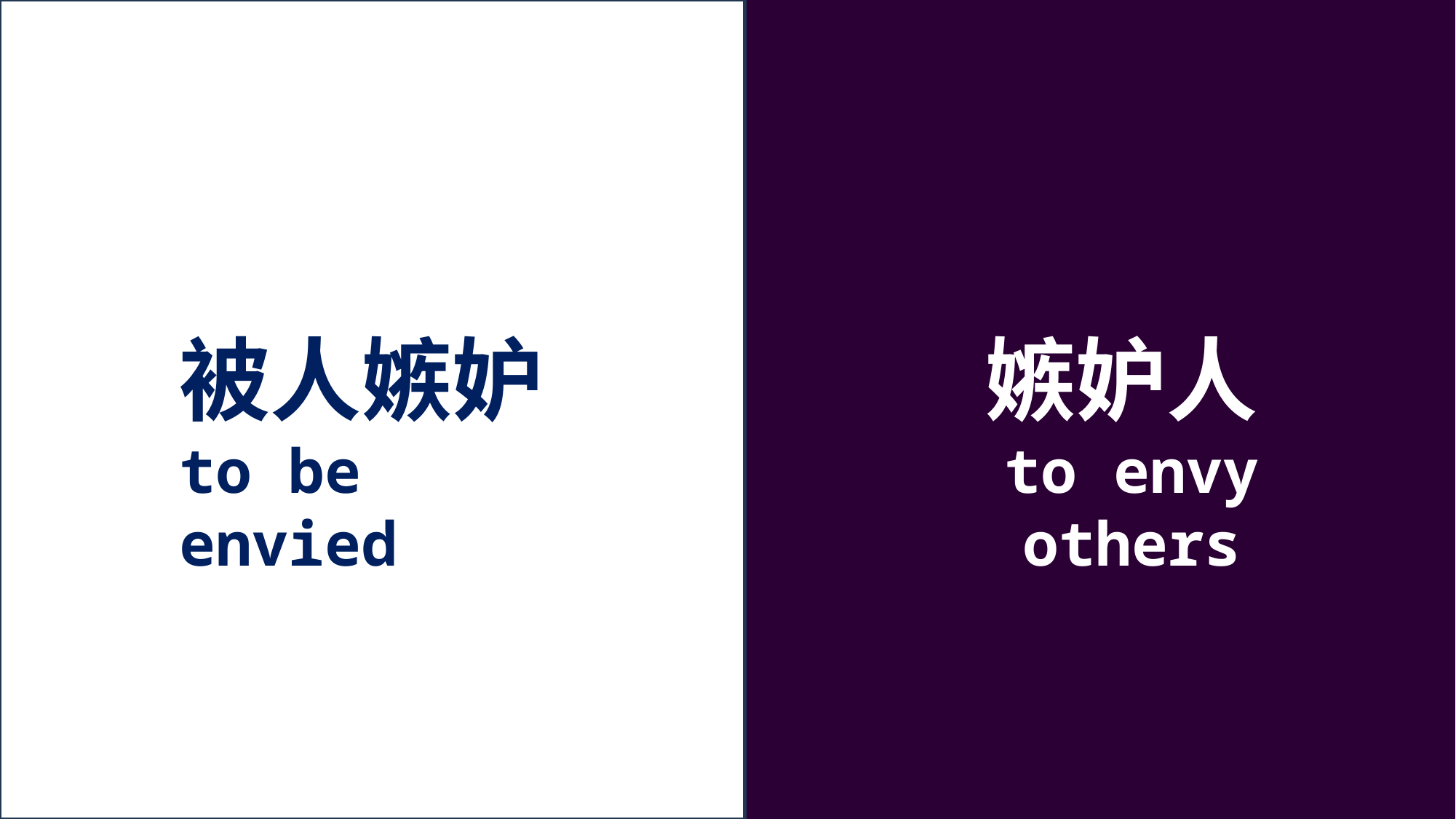

被人嫉妒
to be envied
嫉妒人
to envy others